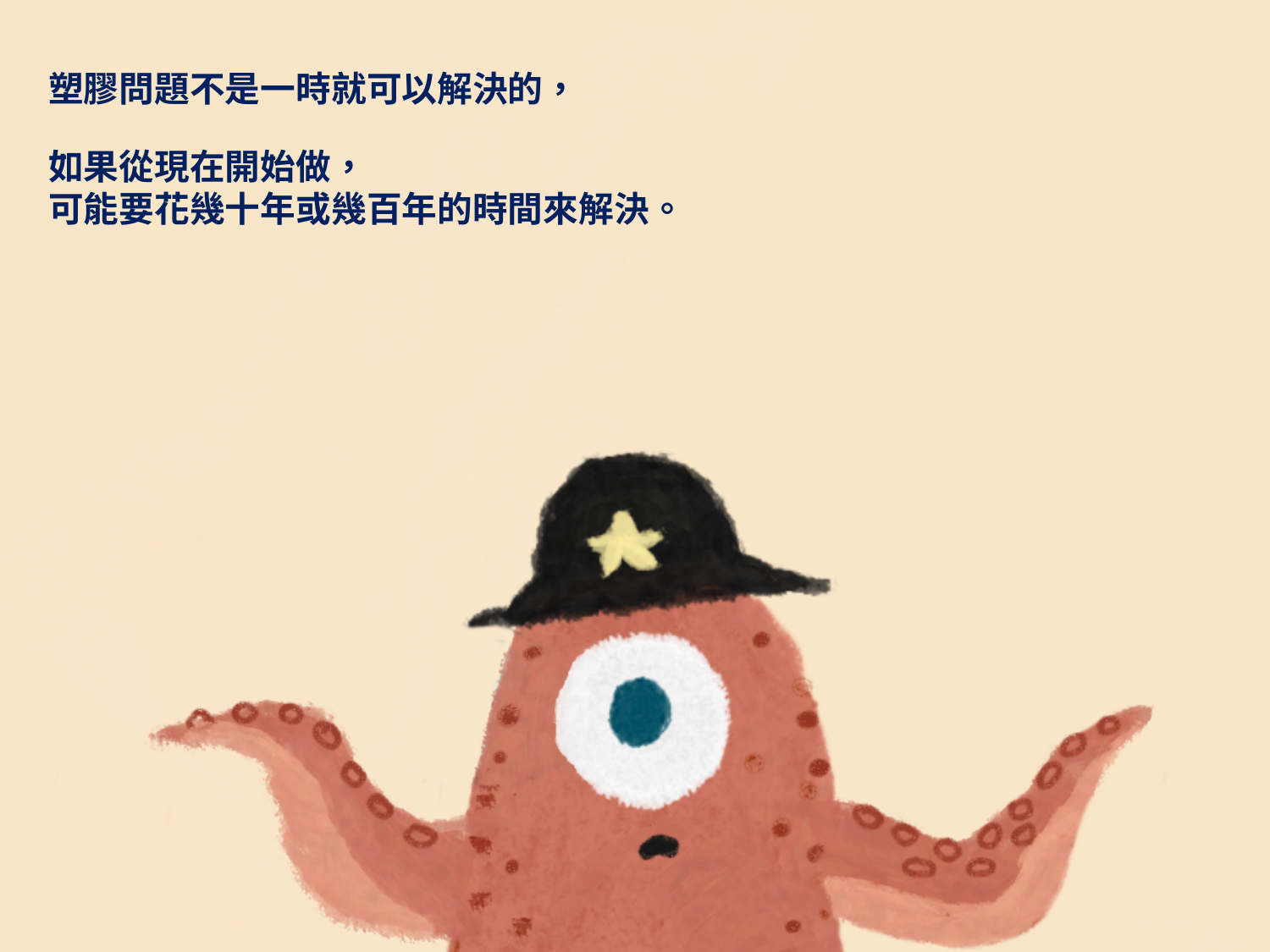

塑膠問題不是一時就可以解決的，
如果從現在開始做，
可能要花幾十年或幾百年的時間來解決。